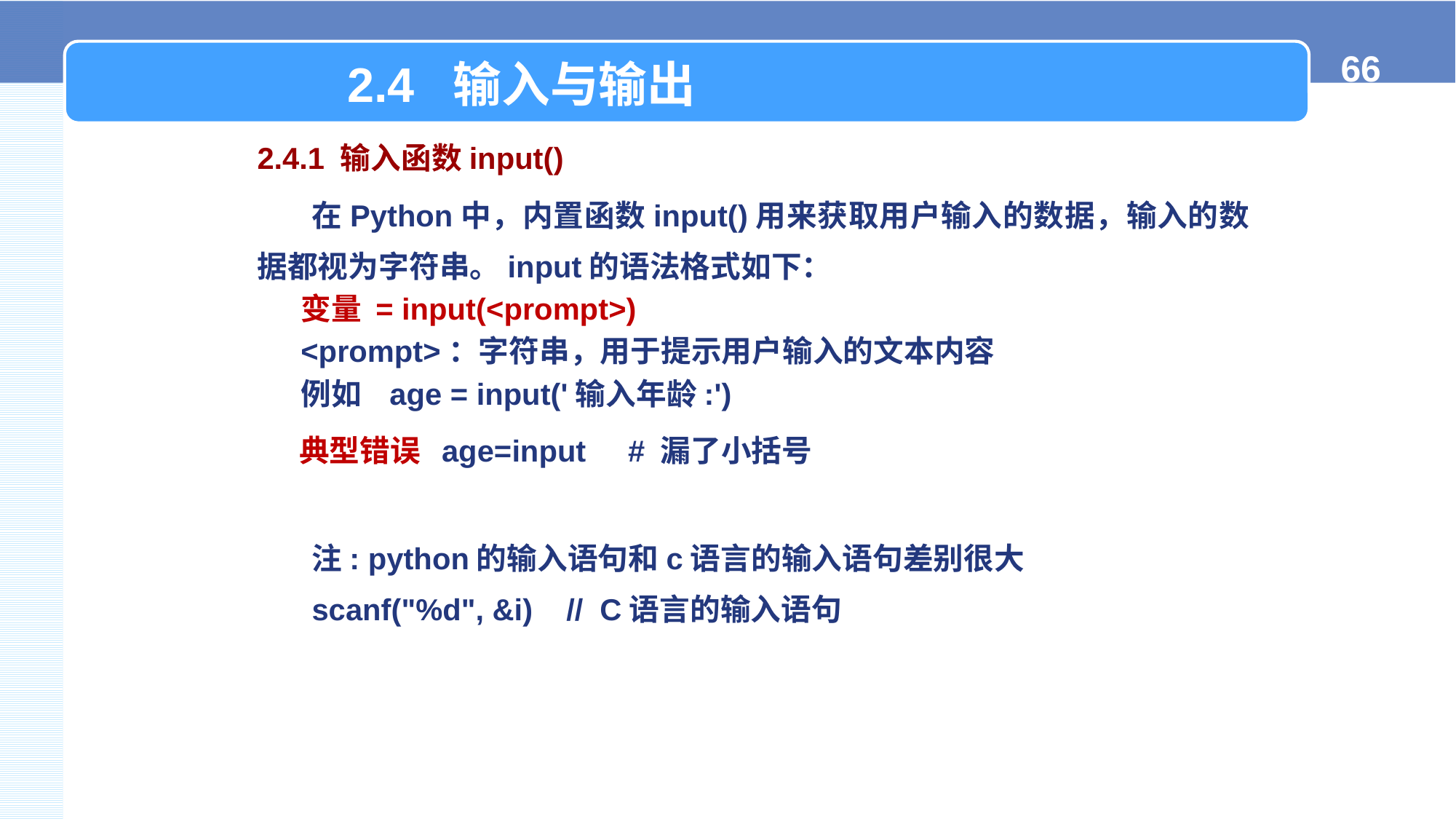

2.4  输入与输出
2.4.1 输入函数input()
在Python中，内置函数input()用来获取用户输入的数据，输入的数据都视为字符串。input的语法格式如下：
变量 = input(<prompt>)
<prompt>：字符串，用于提示用户输入的文本内容
例如   age = input('输入年龄:')
     典型错误  age=input     # 漏了小括号

注: python的输入语句和c语言的输入语句差别很大
scanf("%d", &i)    //  C语言的输入语句